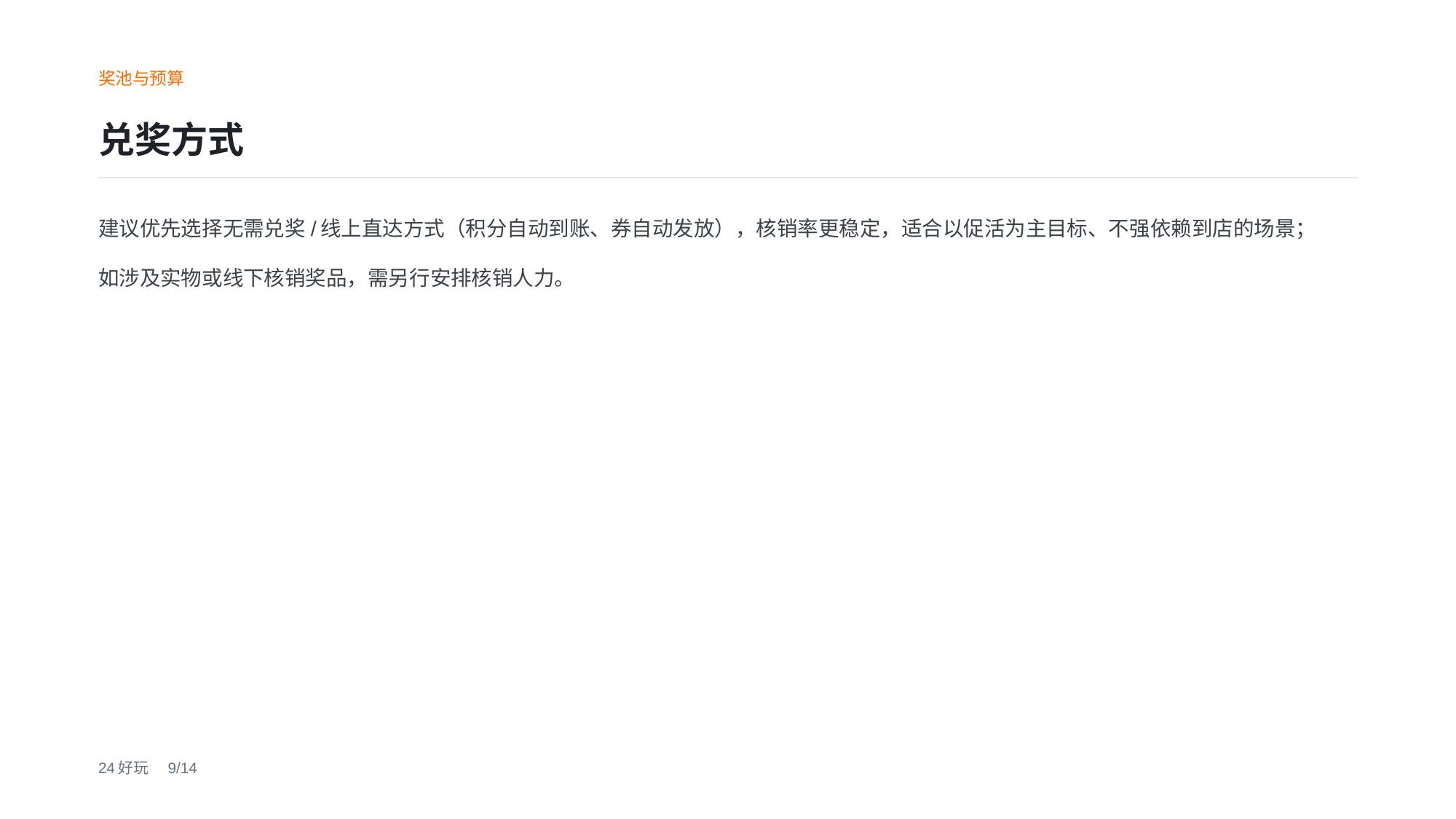

奖池与预算
兑奖方式

建议优先选择无需兑奖/线上直达方式（积分自动到账、券自动发放），核销率更稳定，适合以促活为主目标、不强依赖到店的场景；
如涉及实物或线下核销奖品，需另行安排核销人力。
24好玩　9/14